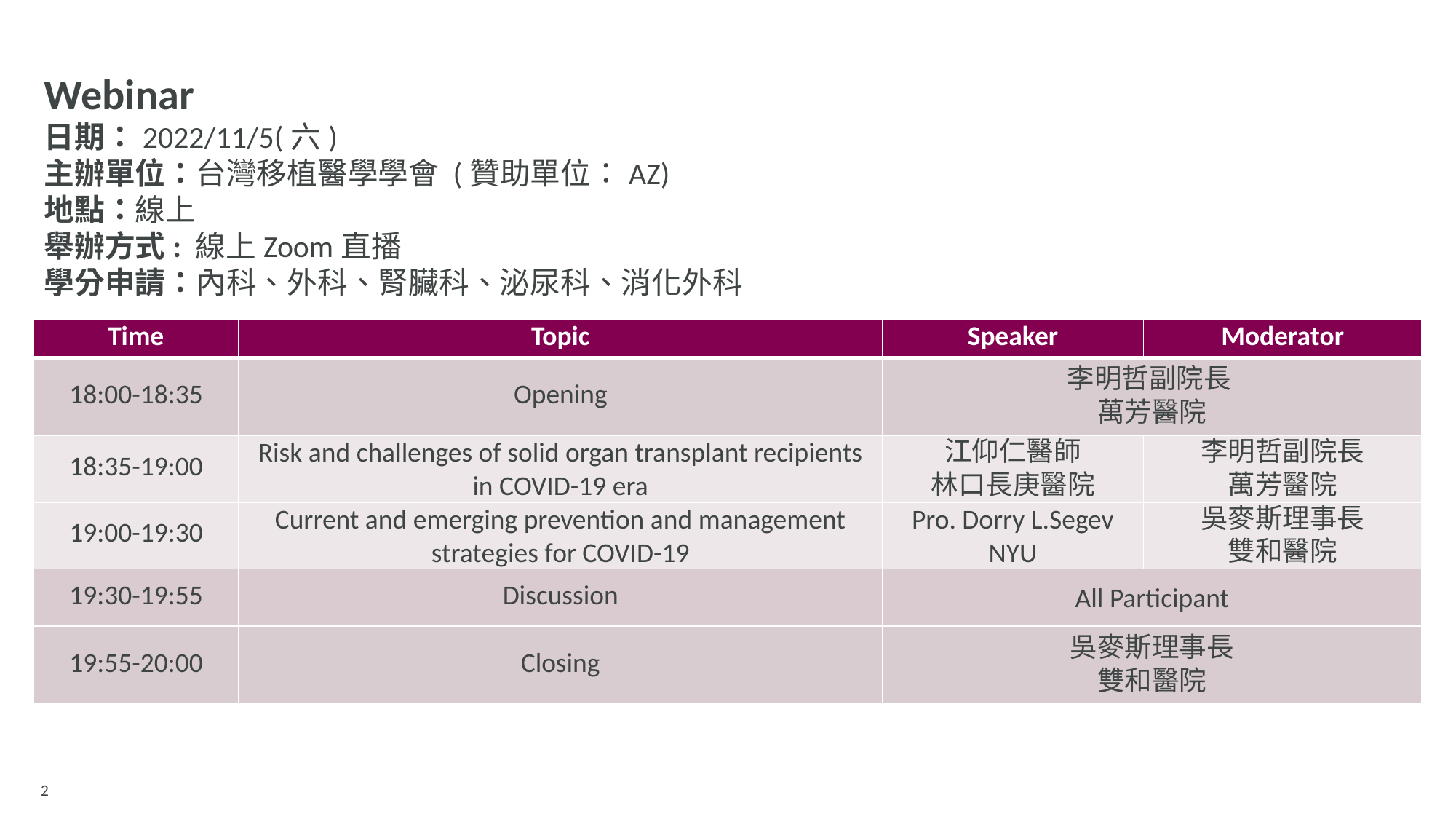

Webinar
日期：2022/11/5(六)
主辦單位：台灣移植醫學學會 (贊助單位：AZ)
地點：線上
舉辦方式: 線上Zoom直播
學分申請：內科、外科、腎臟科、泌尿科、消化外科
| Time | Topic | Speaker | Moderator |
| --- | --- | --- | --- |
| 18:00-18:35 | Opening | 李明哲副院長 萬芳醫院 |  |
| 18:35-19:00 | Risk and challenges of solid organ transplant recipients in COVID-19 era | 江仰仁醫師 林口長庚醫院 | 李明哲副院長 萬芳醫院 |
| 19:00-19:30 | Current and emerging prevention and management strategies for COVID-19 | Pro. Dorry L.Segev NYU | 吳麥斯理事長 雙和醫院 |
| 19:30-19:55 | Discussion | All Participant |  |
| 19:55-20:00 | Closing | 吳麥斯理事長 雙和醫院 |  |

2